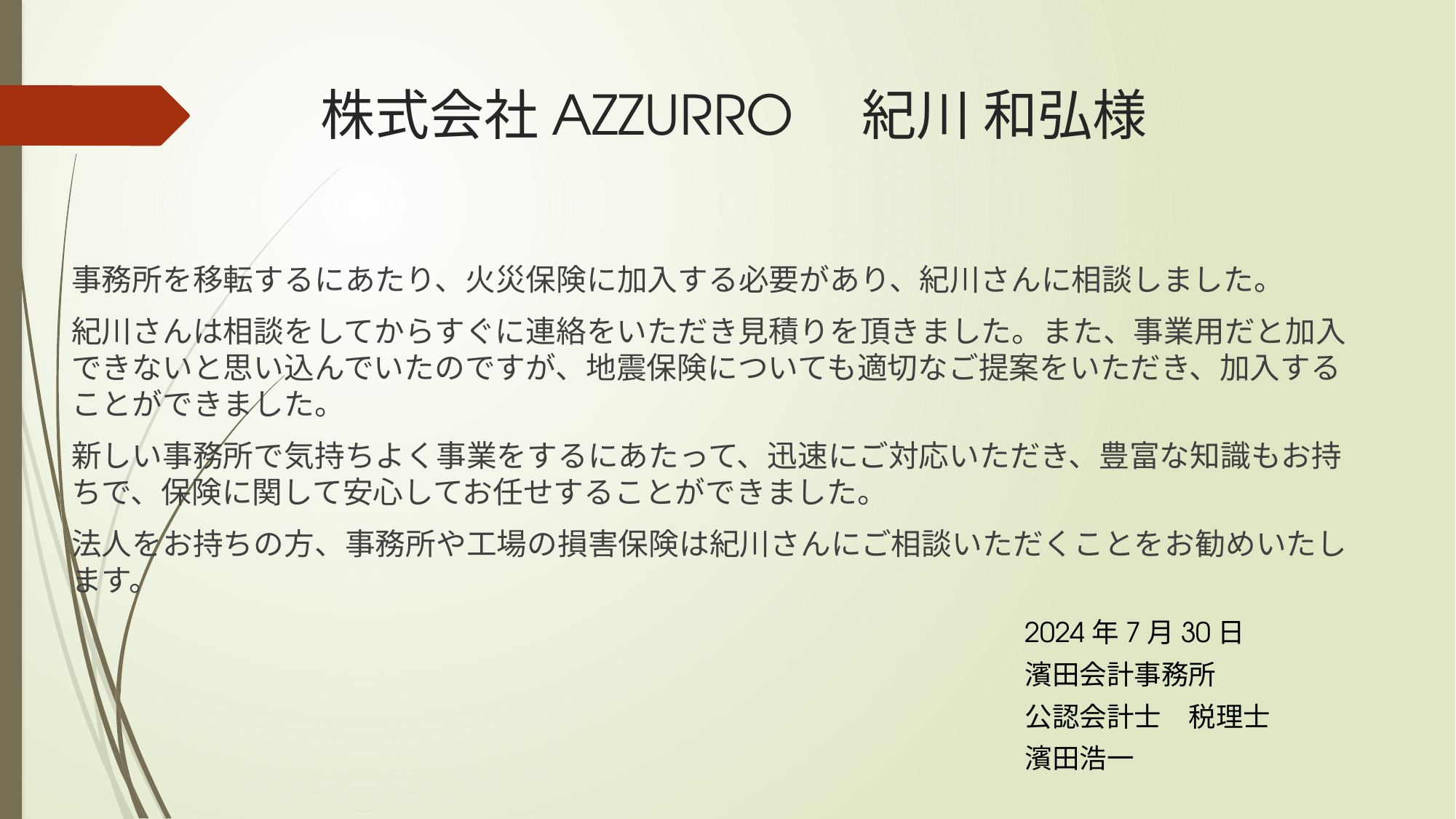

# 株式会社AZZURRO　紀川 和弘様
事務所を移転するにあたり、火災保険に加入する必要があり、紀川さんに相談しました。
紀川さんは相談をしてからすぐに連絡をいただき見積りを頂きました。また、事業用だと加入できないと思い込んでいたのですが、地震保険についても適切なご提案をいただき、加入することができました。
新しい事務所で気持ちよく事業をするにあたって、迅速にご対応いただき、豊富な知識もお持ちで、保険に関して安心してお任せすることができました。
法人をお持ちの方、事務所や工場の損害保険は紀川さんにご相談いただくことをお勧めいたします。
2024年7月30日
濱田会計事務所
公認会計士　税理士
濱田浩一